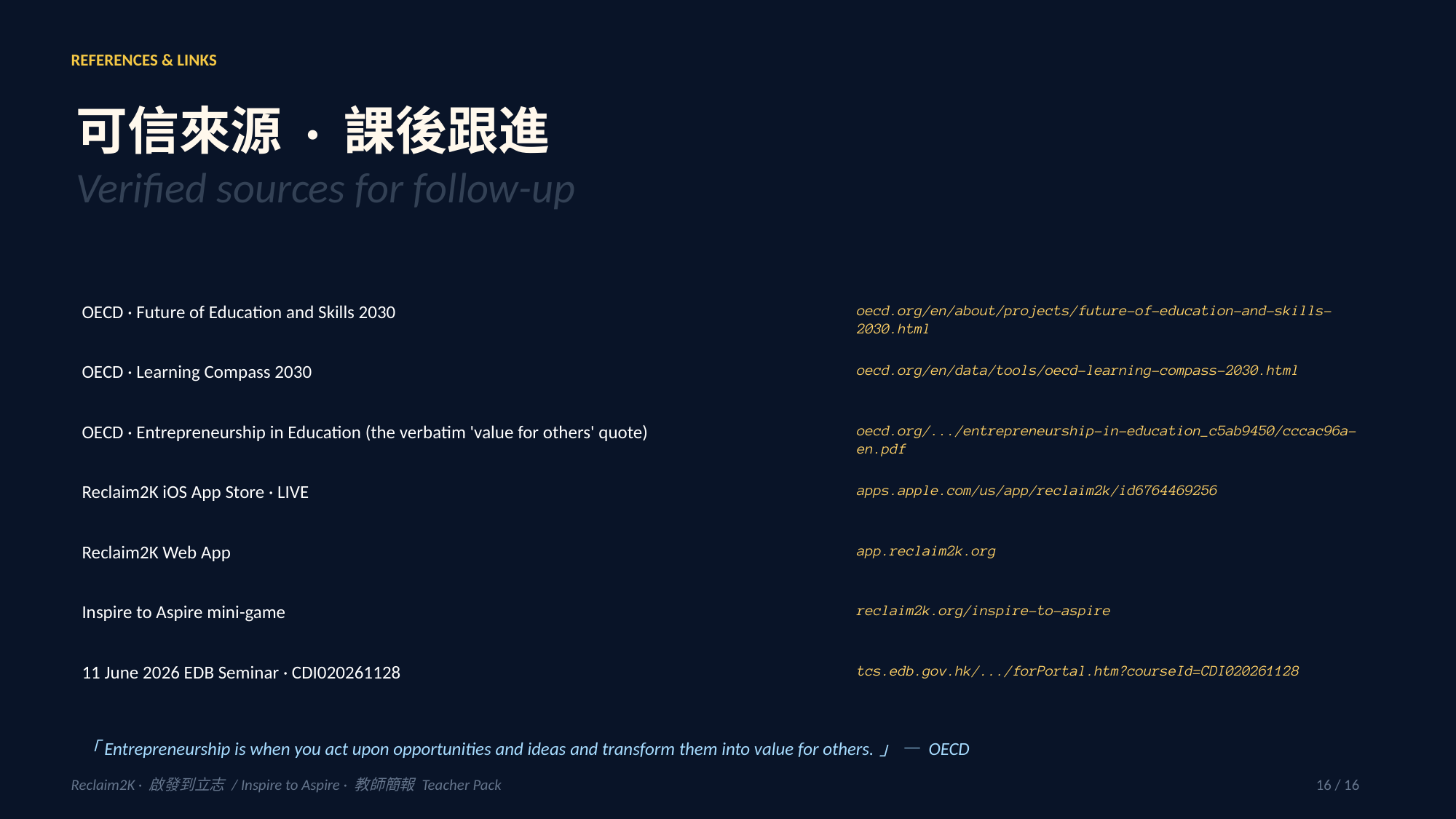

REFERENCES & LINKS
可信來源 · 課後跟進
Verified sources for follow-up
OECD · Future of Education and Skills 2030
oecd.org/en/about/projects/future-of-education-and-skills-2030.html
OECD · Learning Compass 2030
oecd.org/en/data/tools/oecd-learning-compass-2030.html
OECD · Entrepreneurship in Education (the verbatim 'value for others' quote)
oecd.org/.../entrepreneurship-in-education_c5ab9450/cccac96a-en.pdf
Reclaim2K iOS App Store · LIVE
apps.apple.com/us/app/reclaim2k/id6764469256
Reclaim2K Web App
app.reclaim2k.org
Inspire to Aspire mini-game
reclaim2k.org/inspire-to-aspire
11 June 2026 EDB Seminar · CDI020261128
tcs.edb.gov.hk/.../forPortal.htm?courseId=CDI020261128
「Entrepreneurship is when you act upon opportunities and ideas and transform them into value for others.」 — OECD
Reclaim2K · 啟發到立志 / Inspire to Aspire · 教師簡報 Teacher Pack
16 / 16